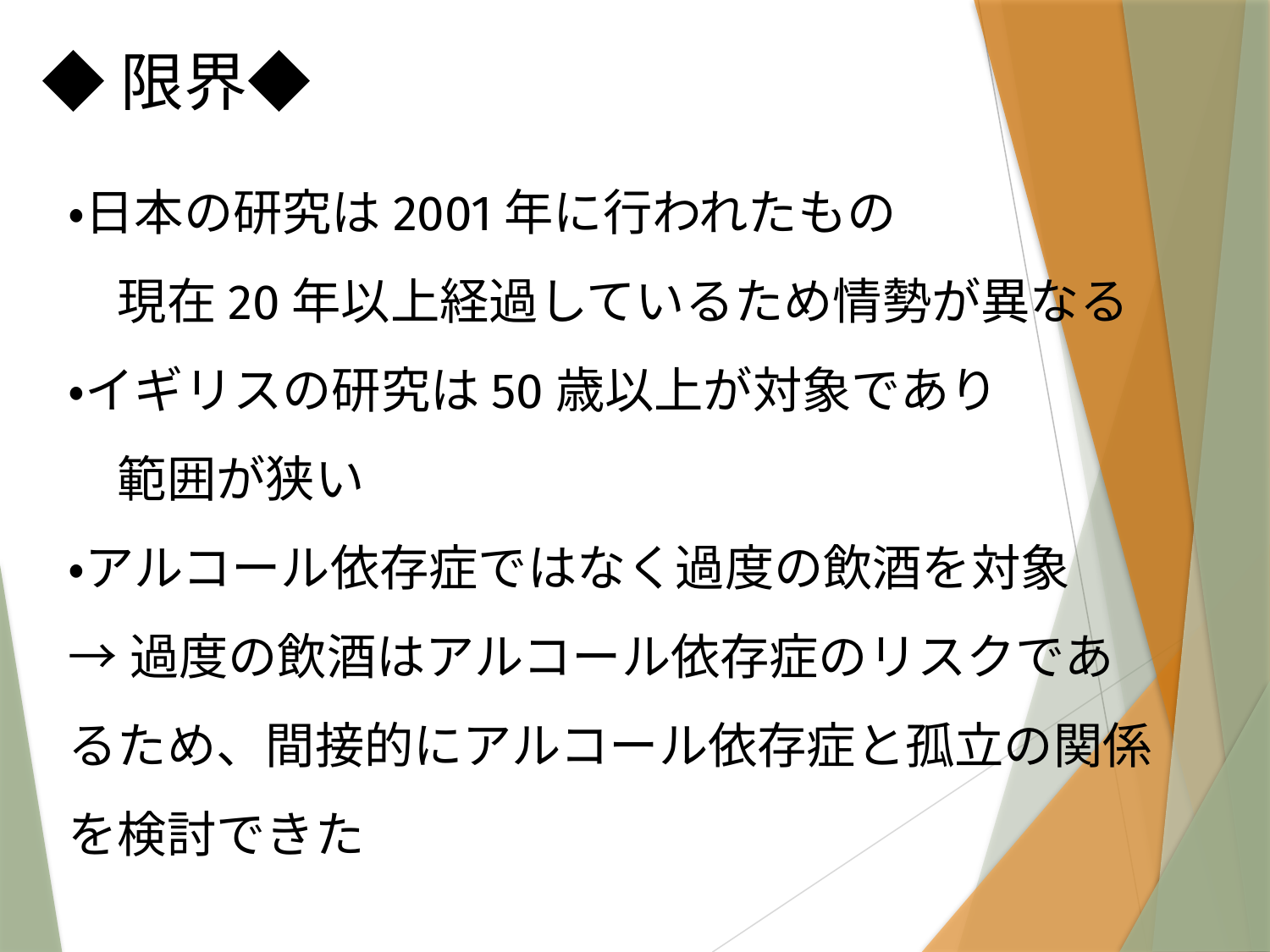

◆限界◆
・日本の研究は2001年に行われたもの
　現在20年以上経過しているため情勢が異なる
・イギリスの研究は50歳以上が対象であり
　範囲が狭い
・アルコール依存症ではなく過度の飲酒を対象
→過度の飲酒はアルコール依存症のリスクであるため、間接的にアルコール依存症と孤立の関係を検討できた